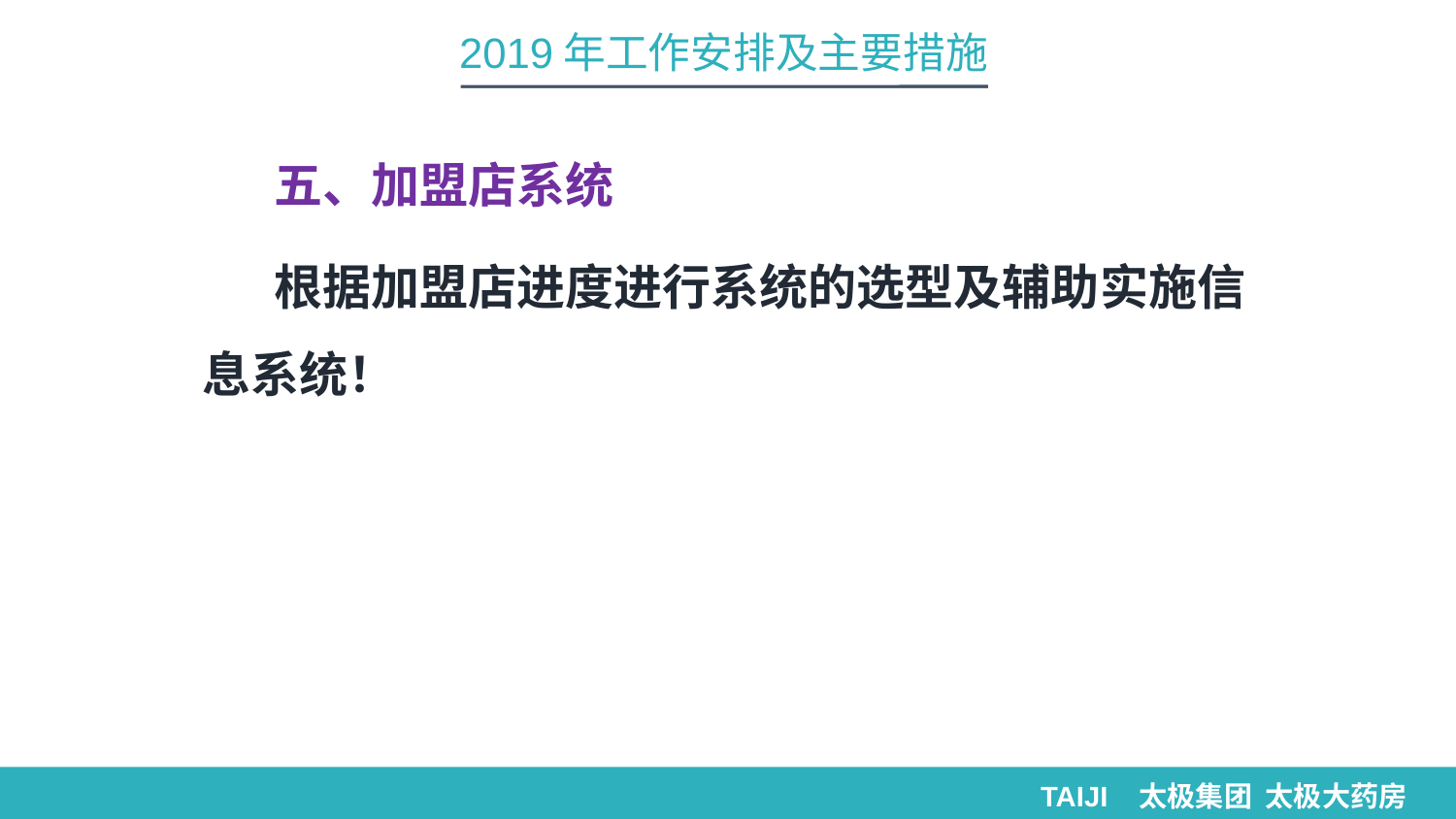

2019年工作安排及主要措施
五、加盟店系统
根据加盟店进度进行系统的选型及辅助实施信息系统！

TAIJI   太极集团  太极大药房